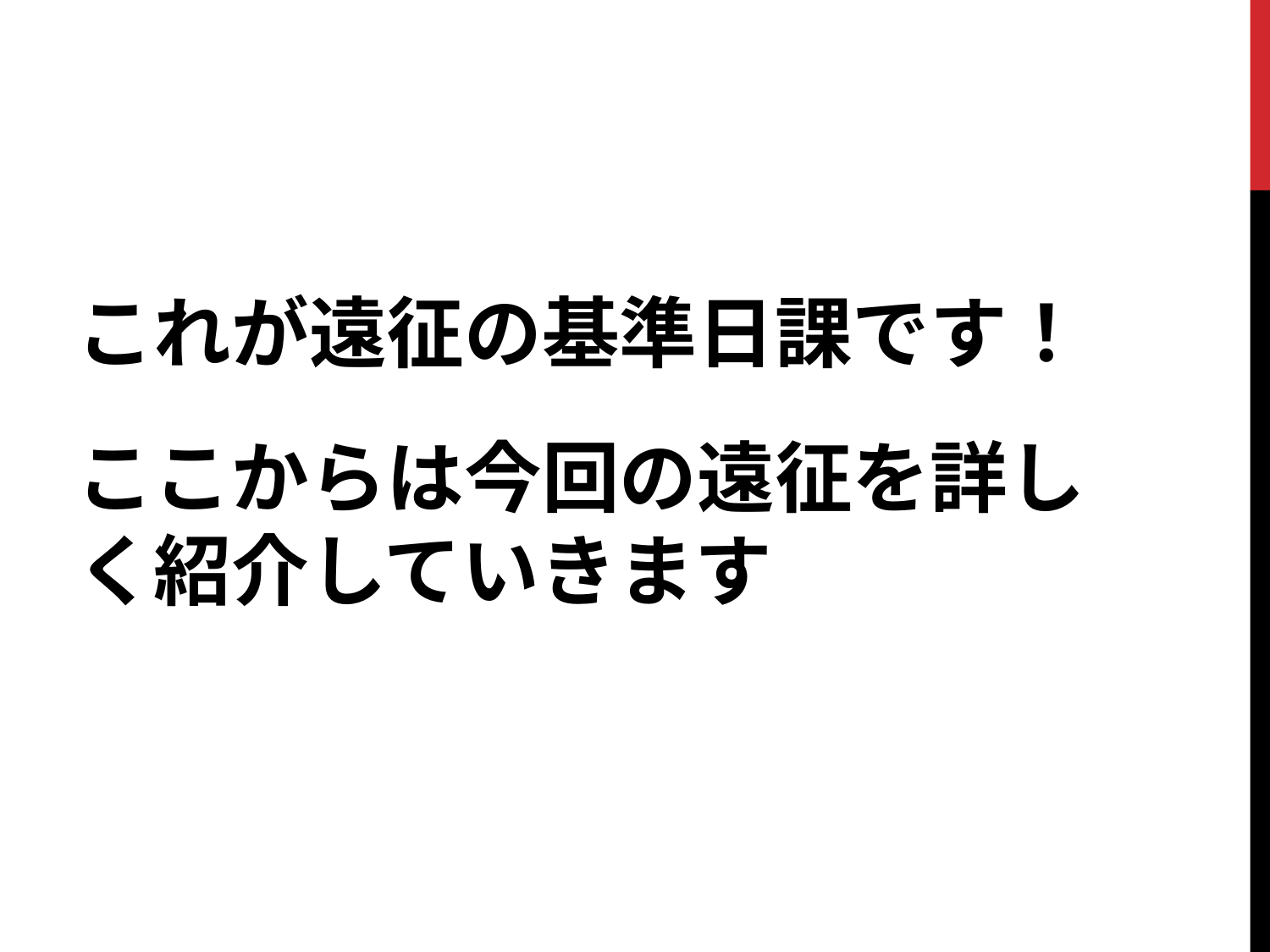

これが遠征の基準日課です！

ここからは今回の遠征を詳しく紹介していきます